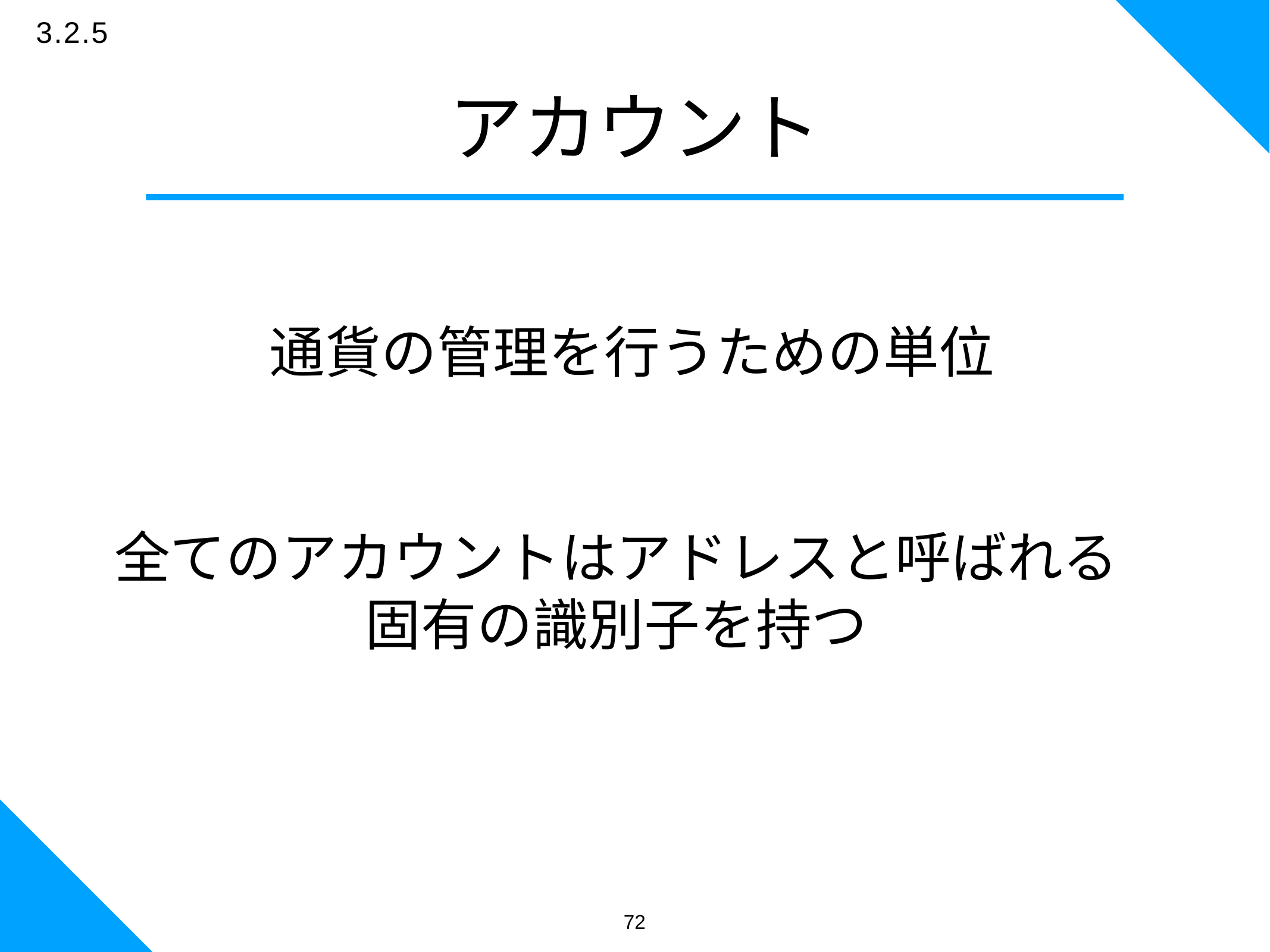

72
3.2.5
# アカウント
通貨の管理を行うための単位
全てのアカウントはアドレスと呼ばれる
固有の識別子を持つ